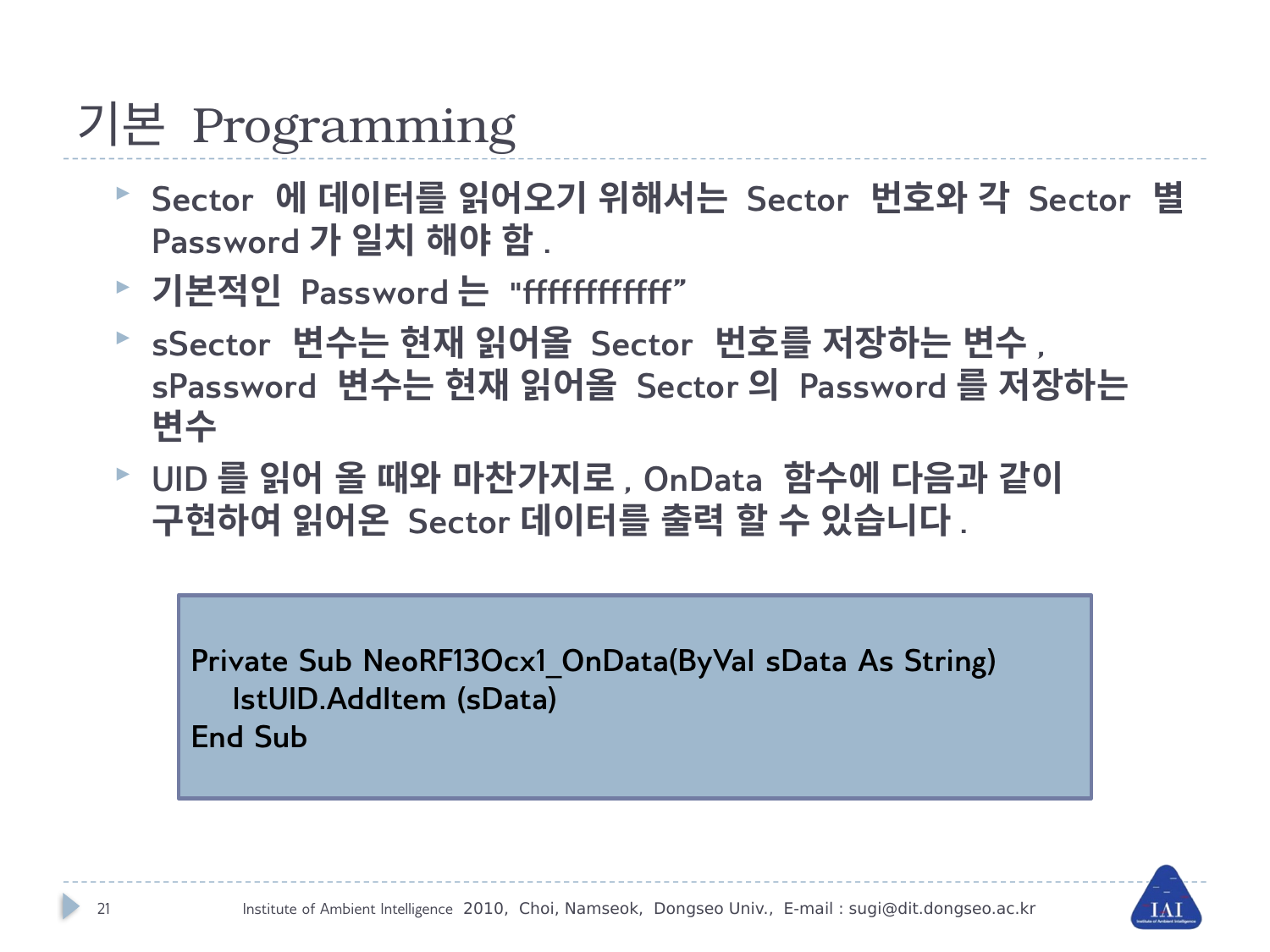

# 기본 Programming
Sector 에 데이터를 읽어오기 위해서는 Sector 번호와 각 Sector 별 Password가 일치 해야 함.
기본적인 Password는 "ffffffffffff”
sSector 변수는 현재 읽어올 Sector 번호를 저장하는 변수, sPassword 변수는 현재 읽어올 Sector의 Password를 저장하는 변수
UID를 읽어 올 때와 마찬가지로, OnData 함수에 다음과 같이 구현하여 읽어온 Sector데이터를 출력 할 수 있습니다.

Private Sub NeoRF13Ocx1_OnData(ByVal sData As String)
    lstUID.AddItem (sData)
End Sub